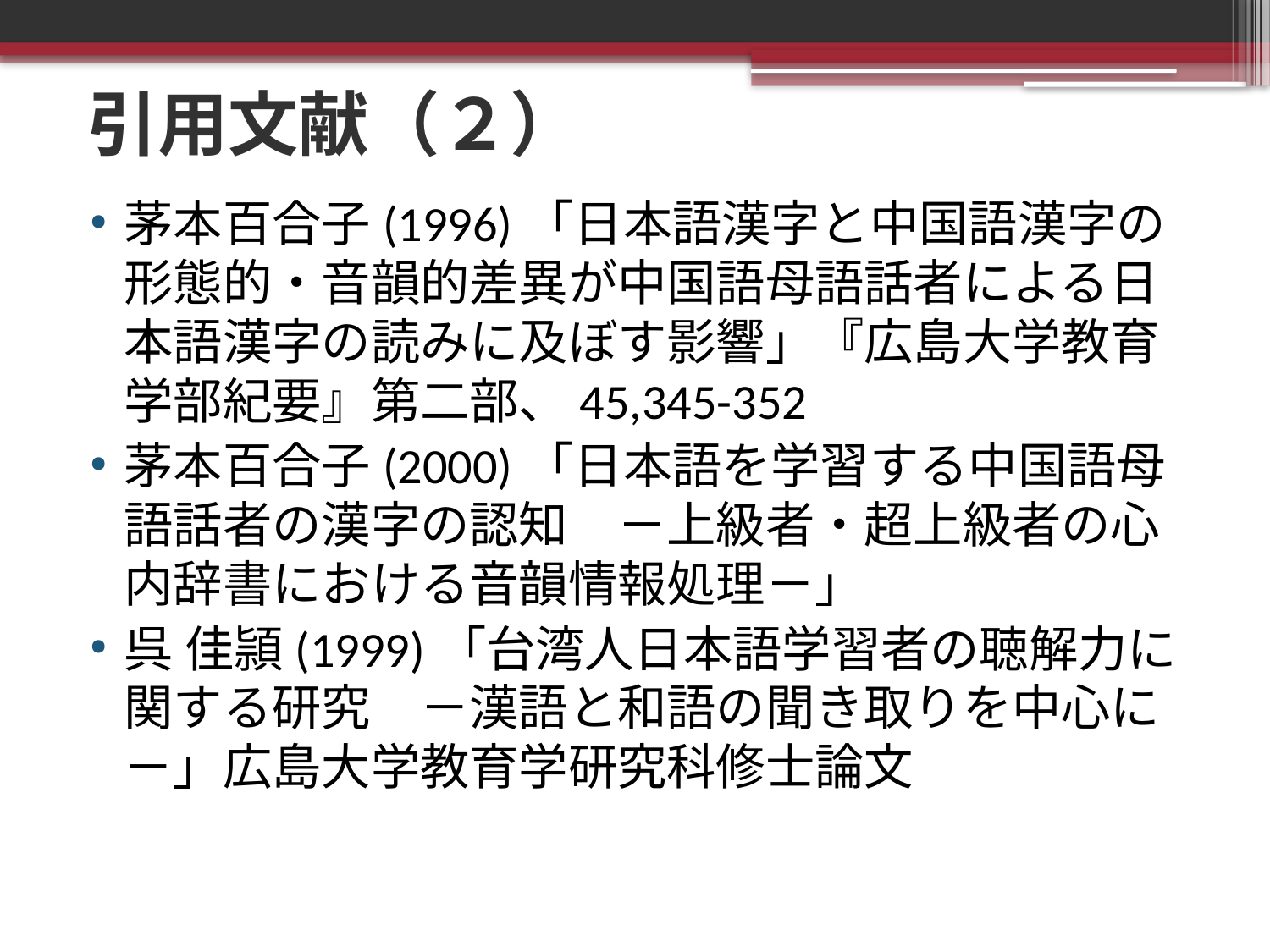

# 引用文献（２）
茅本百合子(1996)「日本語漢字と中国語漢字の形態的・音韻的差異が中国語母語話者による日本語漢字の読みに及ぼす影響」『広島大学教育学部紀要』第二部、45,345-352
茅本百合子(2000)「日本語を学習する中国語母語話者の漢字の認知　－上級者・超上級者の心内辞書における音韻情報処理－」
呉 佳頴(1999)「台湾人日本語学習者の聴解力に関する研究　－漢語と和語の聞き取りを中心に－」広島大学教育学研究科修士論文